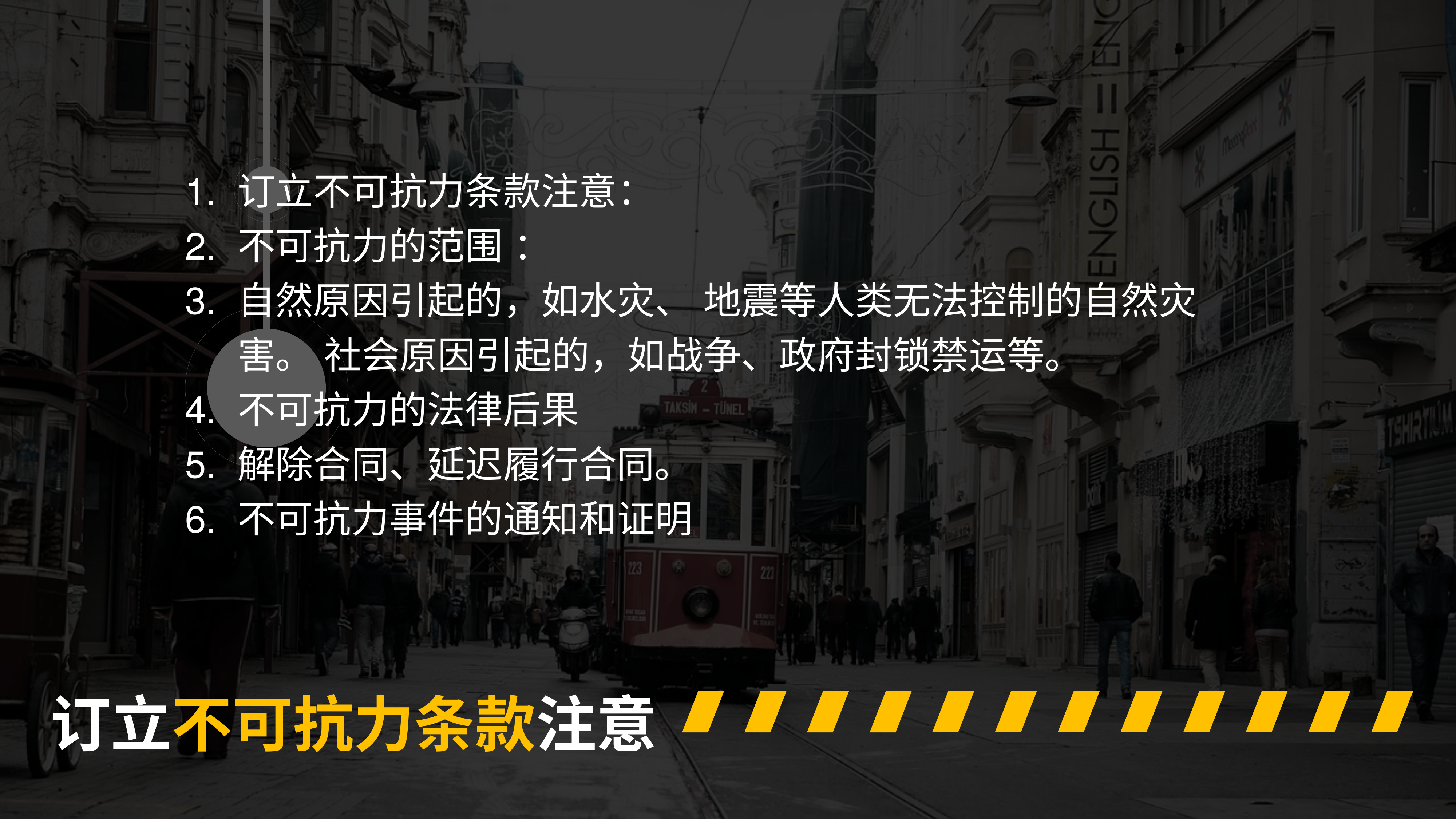

订立不可抗力条款注意：
不可抗力的范围 ：
自然原因引起的，如水灾、 地震等人类无法控制的自然灾害。 社会原因引起的，如战争、政府封锁禁运等。
不可抗力的法律后果
解除合同、延迟履行合同。
不可抗力事件的通知和证明

订立不可抗力条款注意